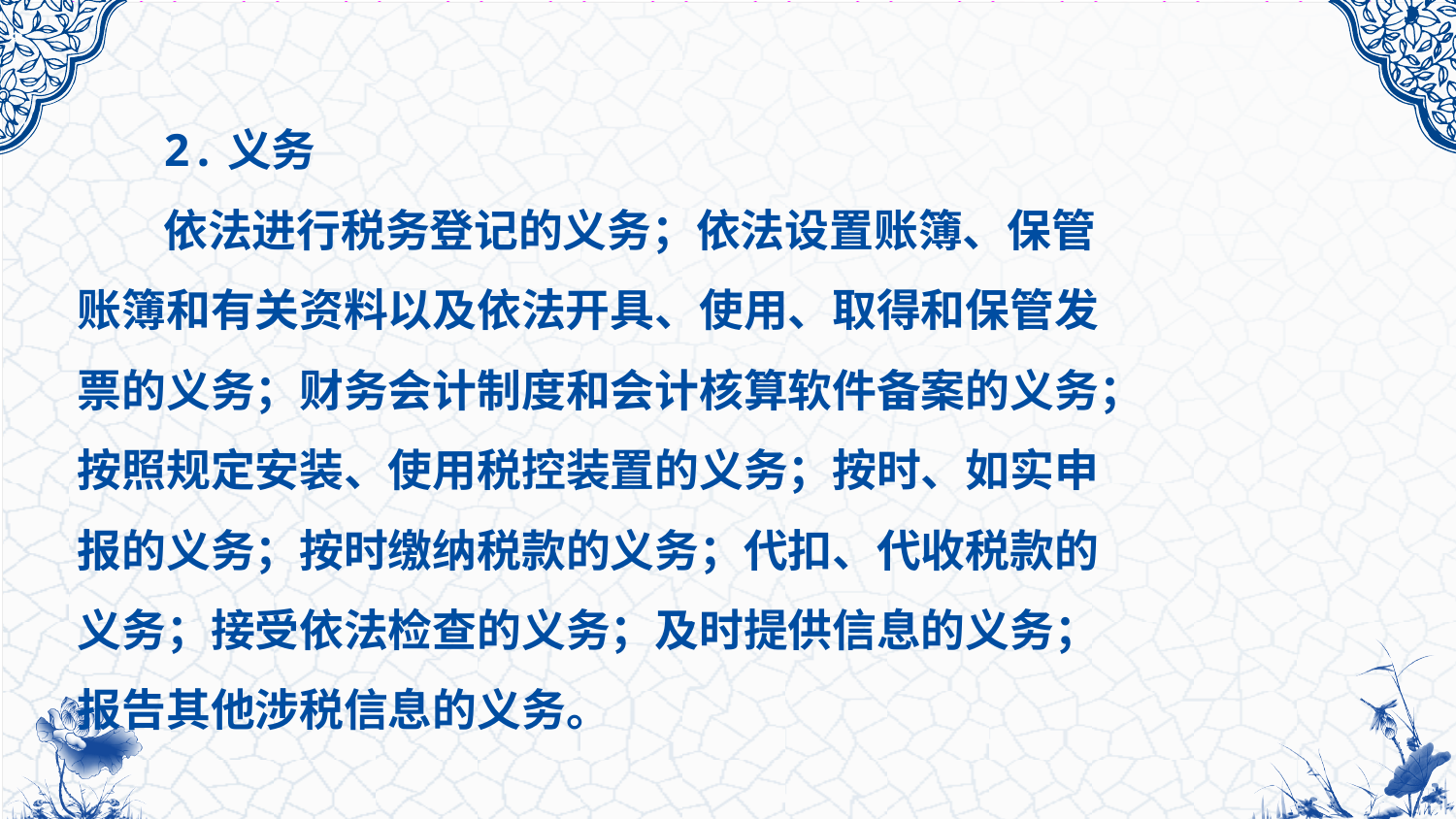

2.义务
依法进行税务登记的义务；依法设置账簿、保管账簿和有关资料以及依法开具、使用、取得和保管发票的义务；财务会计制度和会计核算软件备案的义务；按照规定安装、使用税控装置的义务；按时、如实申报的义务；按时缴纳税款的义务；代扣、代收税款的义务；接受依法检查的义务；及时提供信息的义务；报告其他涉税信息的义务。